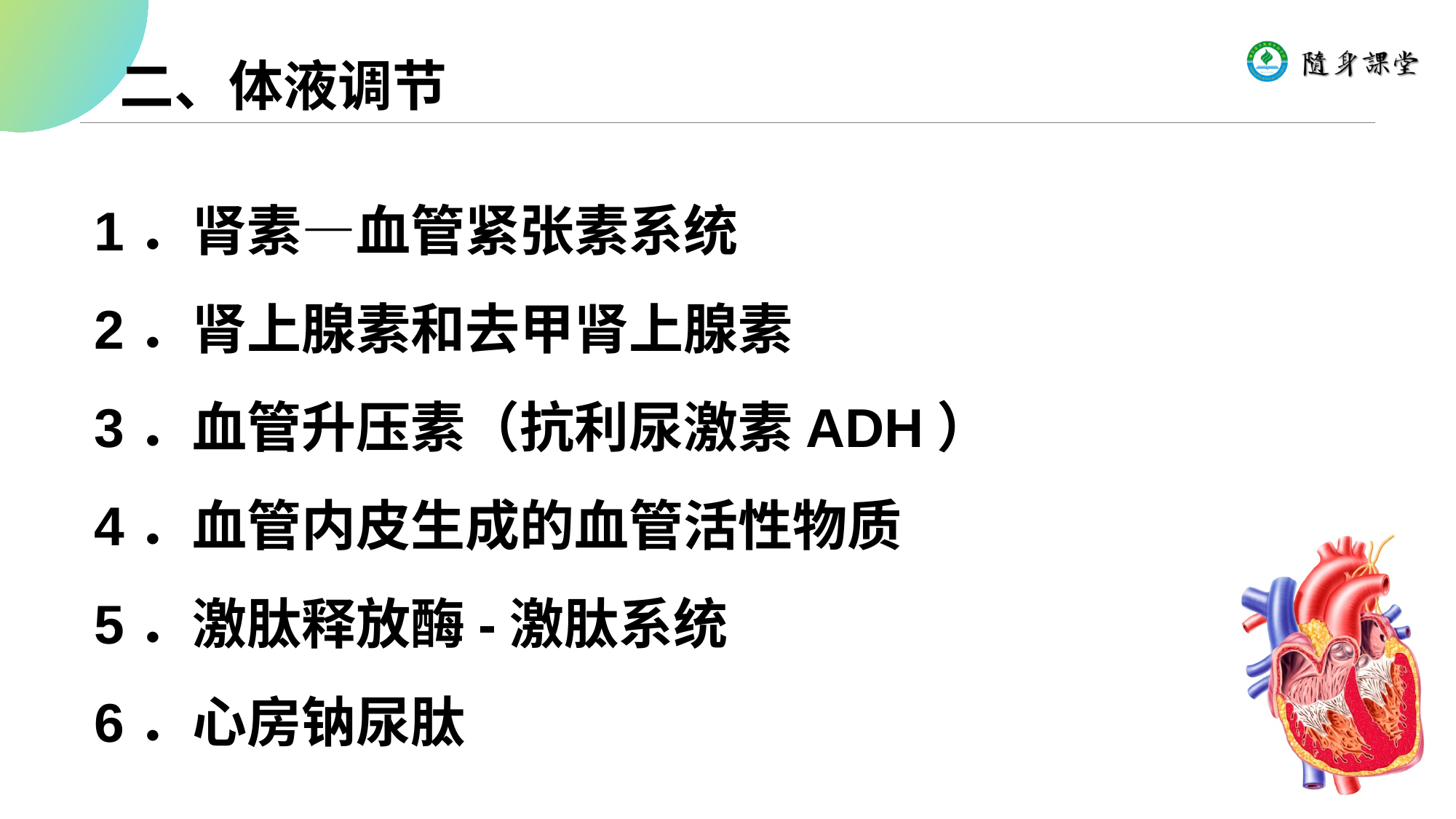

# 二、体液调节
1．肾素—血管紧张素系统
2．肾上腺素和去甲肾上腺素
3．血管升压素（抗利尿激素ADH）
4．血管内皮生成的血管活性物质
5．激肽释放酶-激肽系统
6．心房钠尿肽